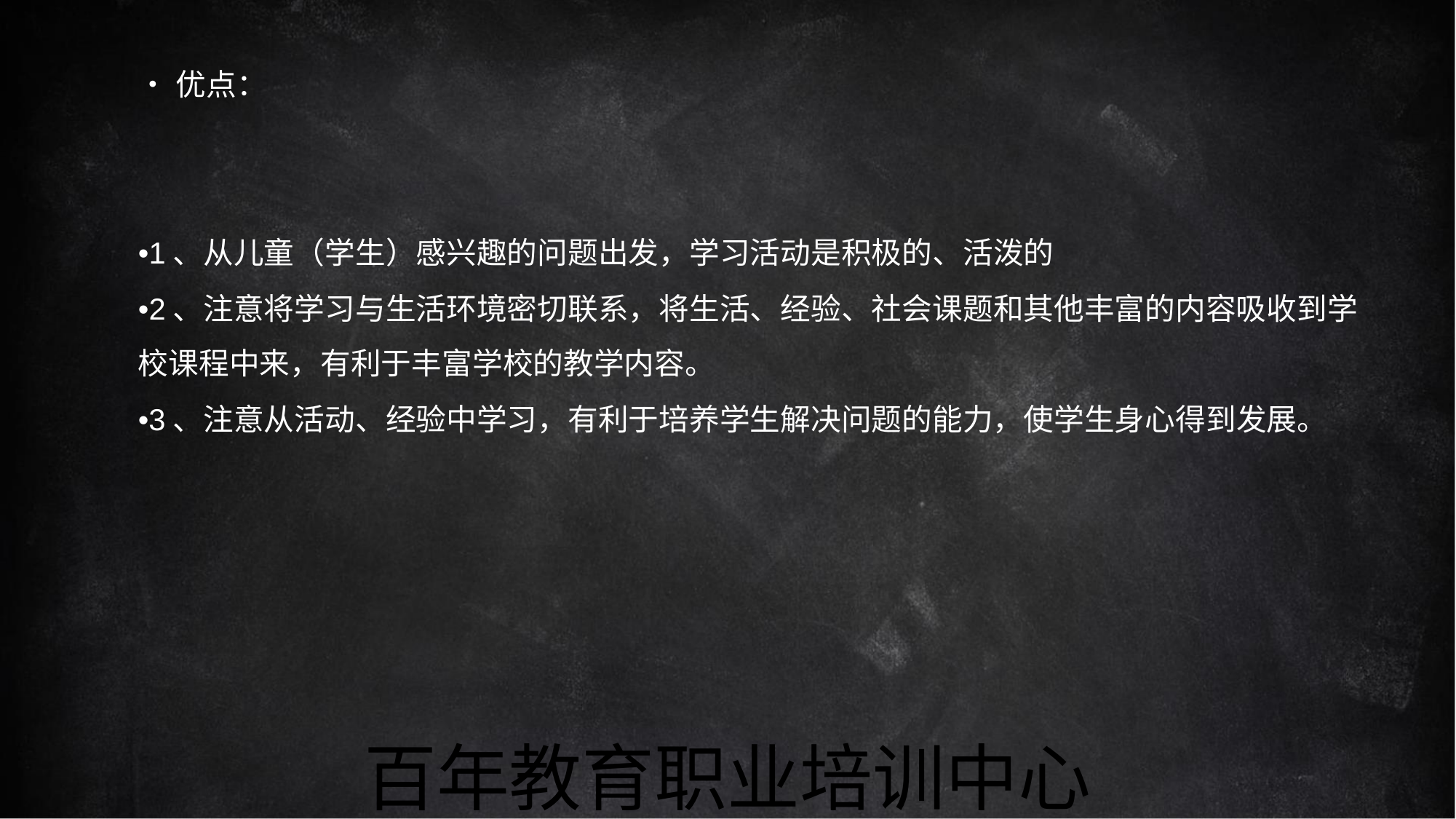

•优点：
•1、从儿童（学生）感兴趣的问题出发，学习活动是积极的、活泼的
•2、注意将学习与生活环境密切联系，将生活、经验、社会课题和其他丰富的内容吸收到学
校课程中来，有利于丰富学校的教学内容。
•3、注意从活动、经验中学习，有利于培养学生解决问题的能力，使学生身心得到发展。
百年教育职业培训中心